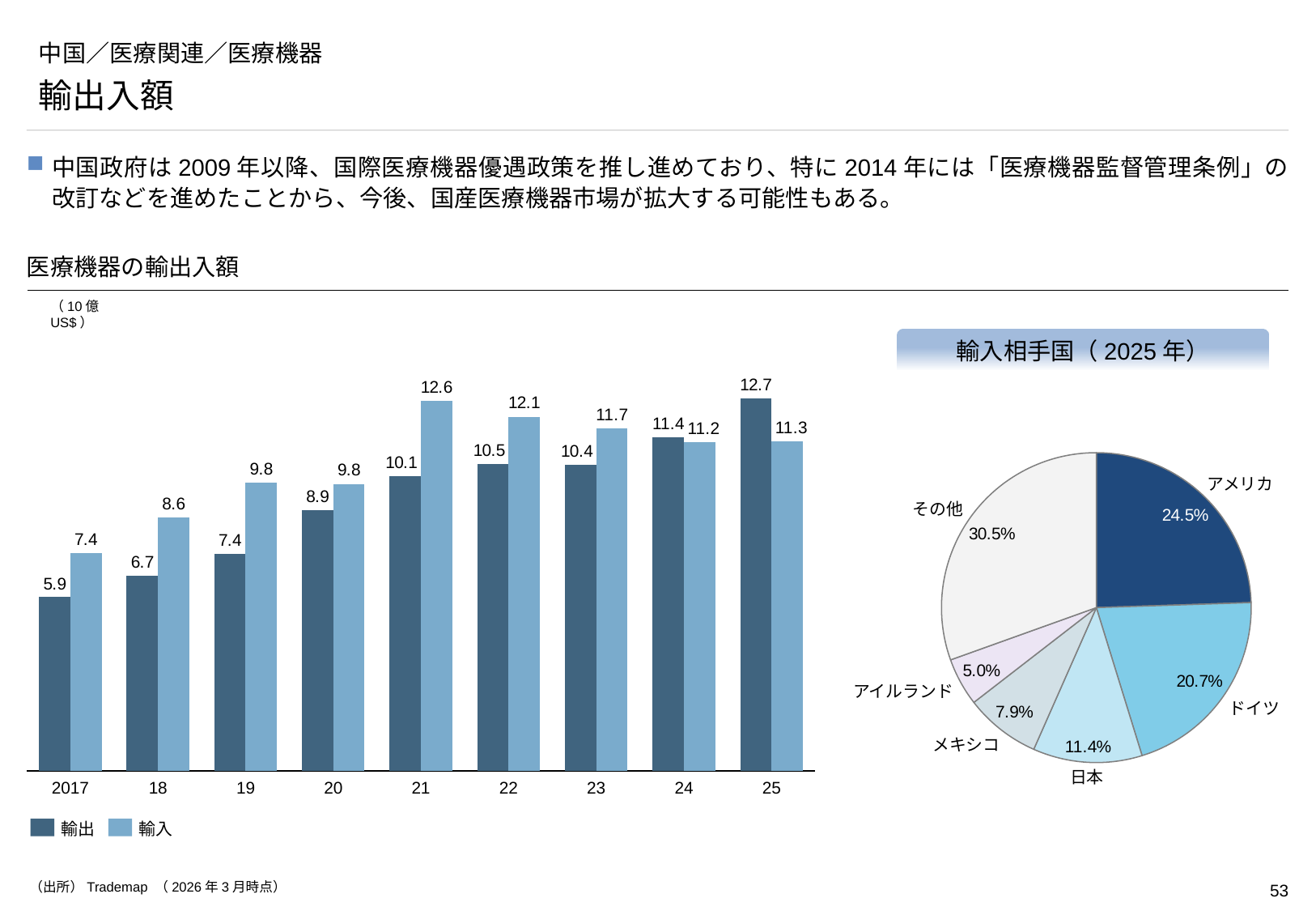

# 中国／医療関連／医療機器
輸出入額
中国政府は2009年以降、国際医療機器優遇政策を推し進めており、特に2014年には「医療機器監督管理条例」の改訂などを進めたことから、今後、国産医療機器市場が拡大する可能性もある。
医療機器の輸出入額
（10億US$）
輸入相手国（2025年）

### Chart

| Category |  |  |
|---|---|---|

### Chart

| Category |  |
|---|---|
アメリカ
その他
アイルランド
ドイツ
メキシコ
日本
2017
18
19
20
21
22
23
24
25
輸出
輸入

（出所）Trademap （2026年3月時点）